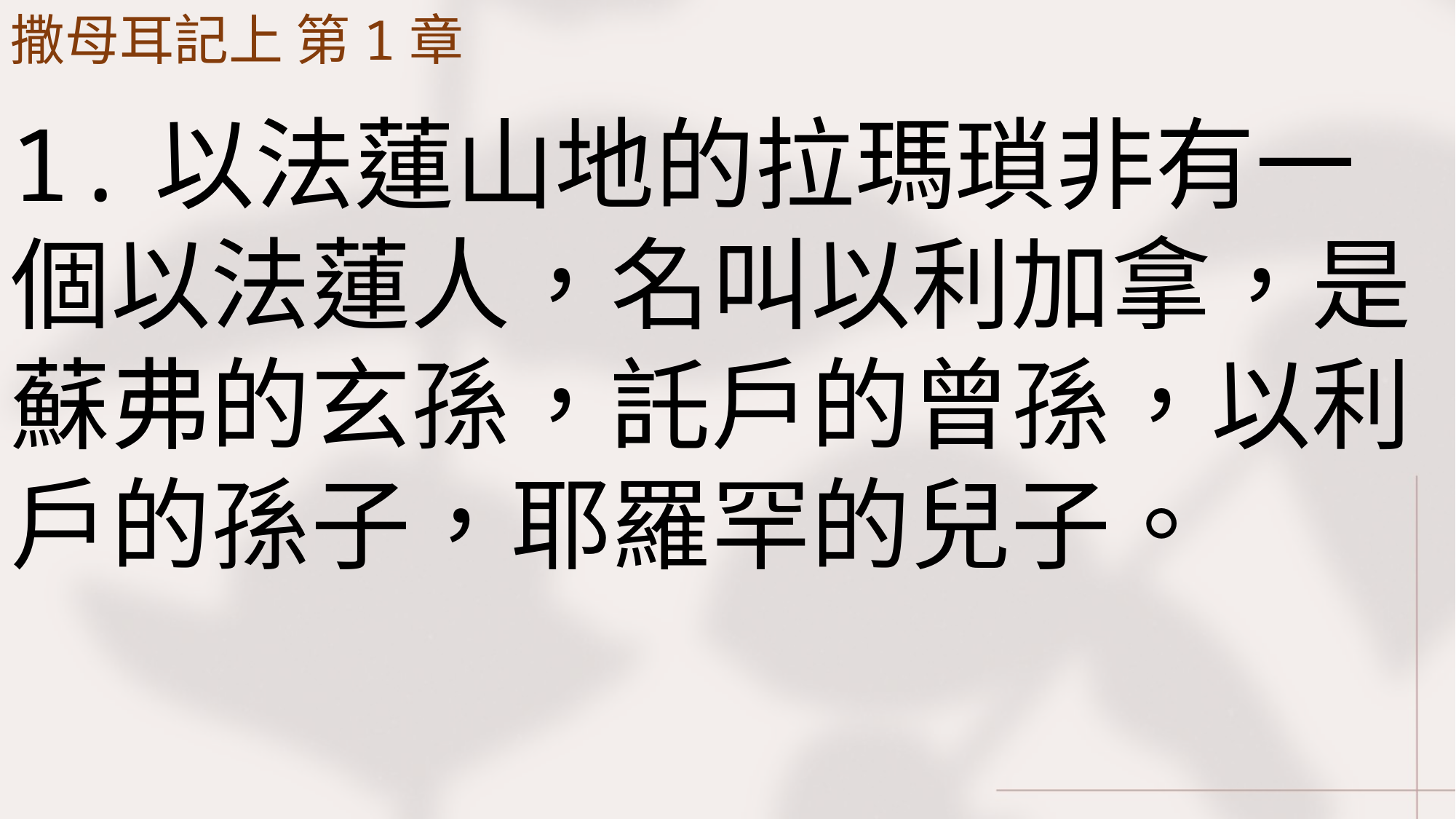

撒母耳記上 第1章
1.以法蓮山地的拉瑪瑣非有一個以法蓮人，名叫以利加拿，是蘇弗的玄孫，託戶的曾孫，以利戶的孫子，耶羅罕的兒子。